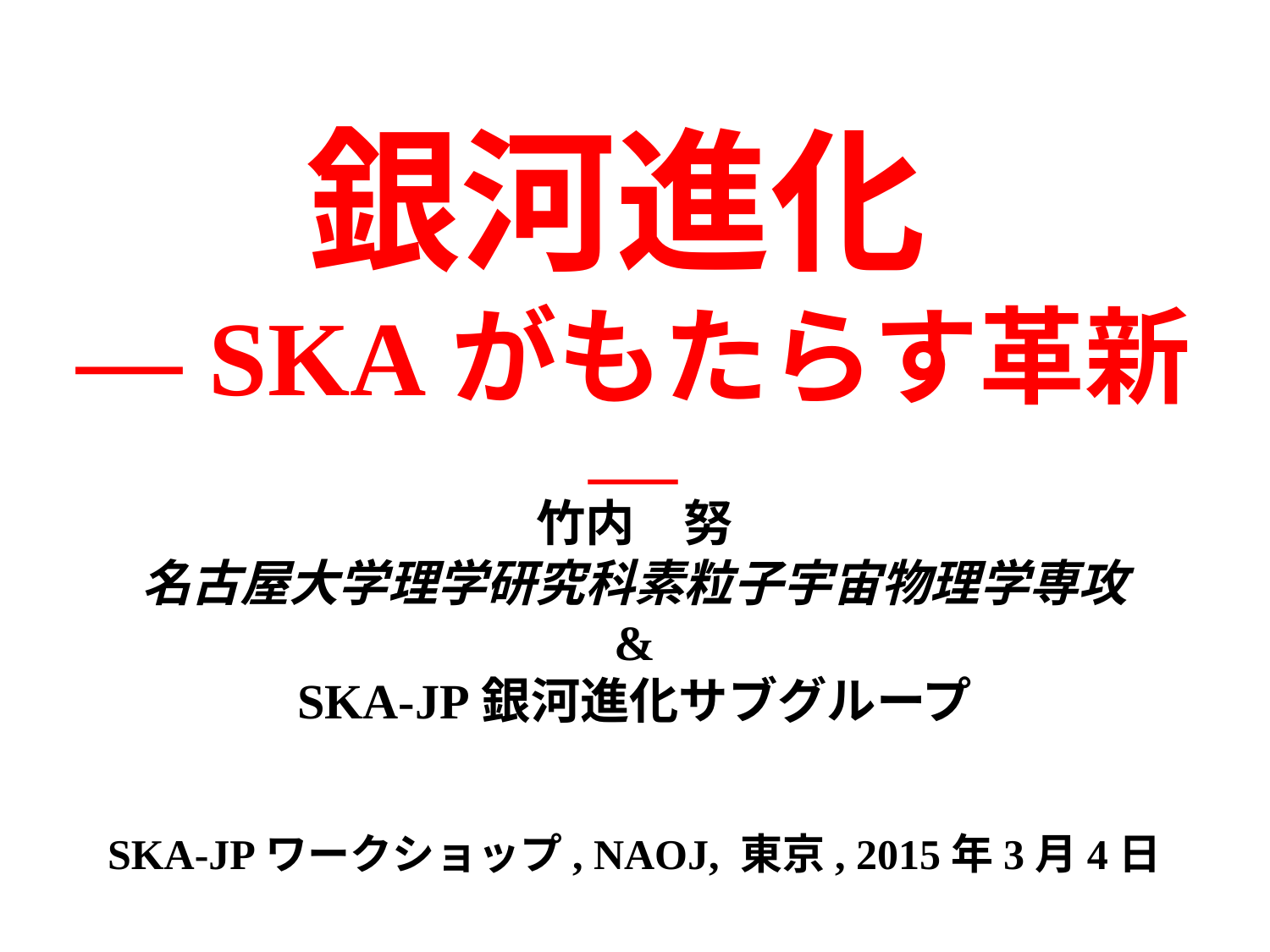

銀河進化
― SKAがもたらす革新 ―
竹内　努
名古屋大学理学研究科素粒子宇宙物理学専攻
&
SKA-JP銀河進化サブグループ
SKA-JPワークショップ, NAOJ, 東京, 2015年3月4日